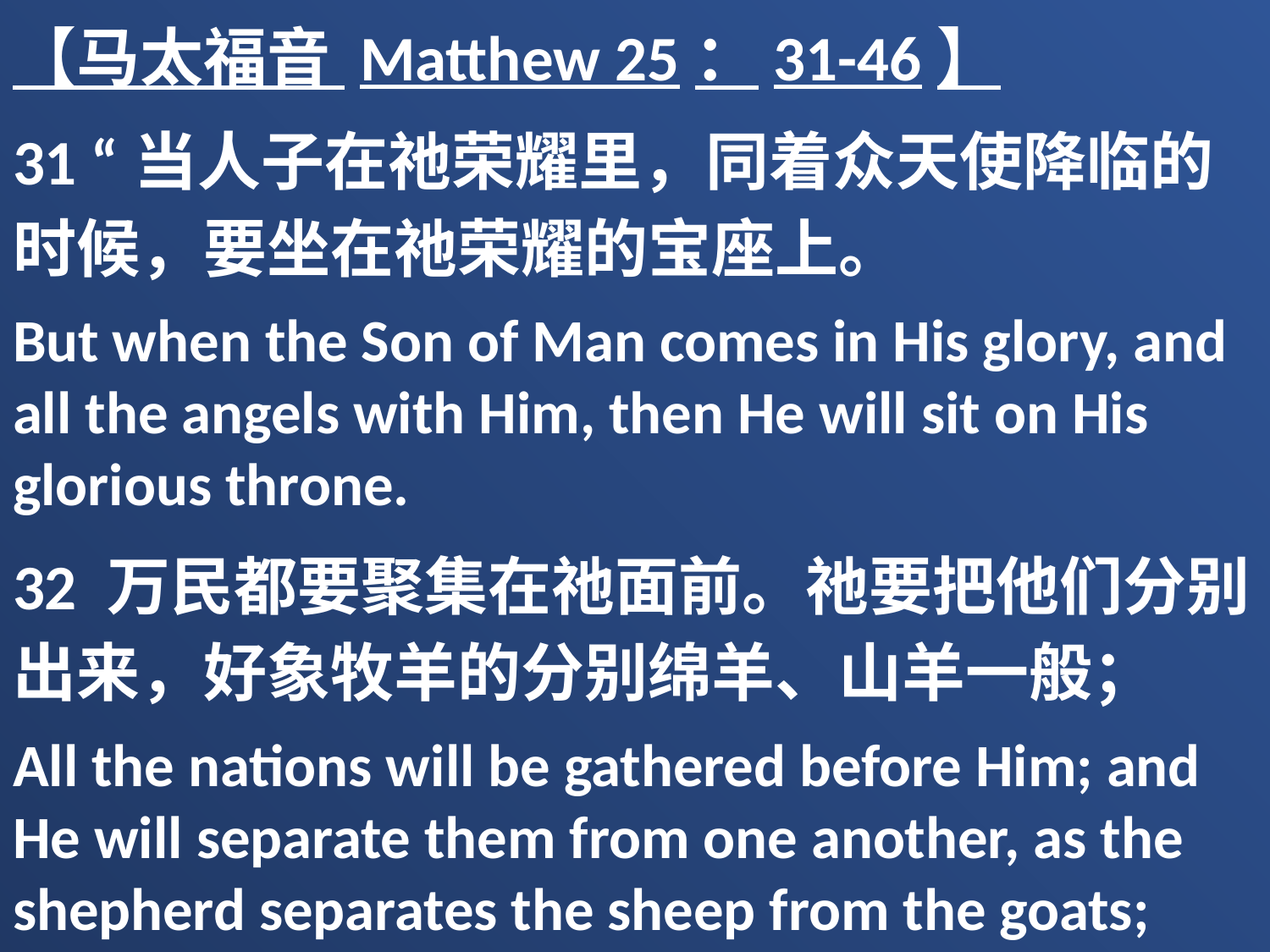

【马太福音 Matthew 25：31-46】
31 “当人子在祂荣耀里，同着众天使降临的时候，要坐在祂荣耀的宝座上。
But when the Son of Man comes in His glory, and all the angels with Him, then He will sit on His glorious throne.
32 万民都要聚集在祂面前。祂要把他们分别出来，好象牧羊的分别绵羊、山羊一般；
All the nations will be gathered before Him; and He will separate them from one another, as the shepherd separates the sheep from the goats;